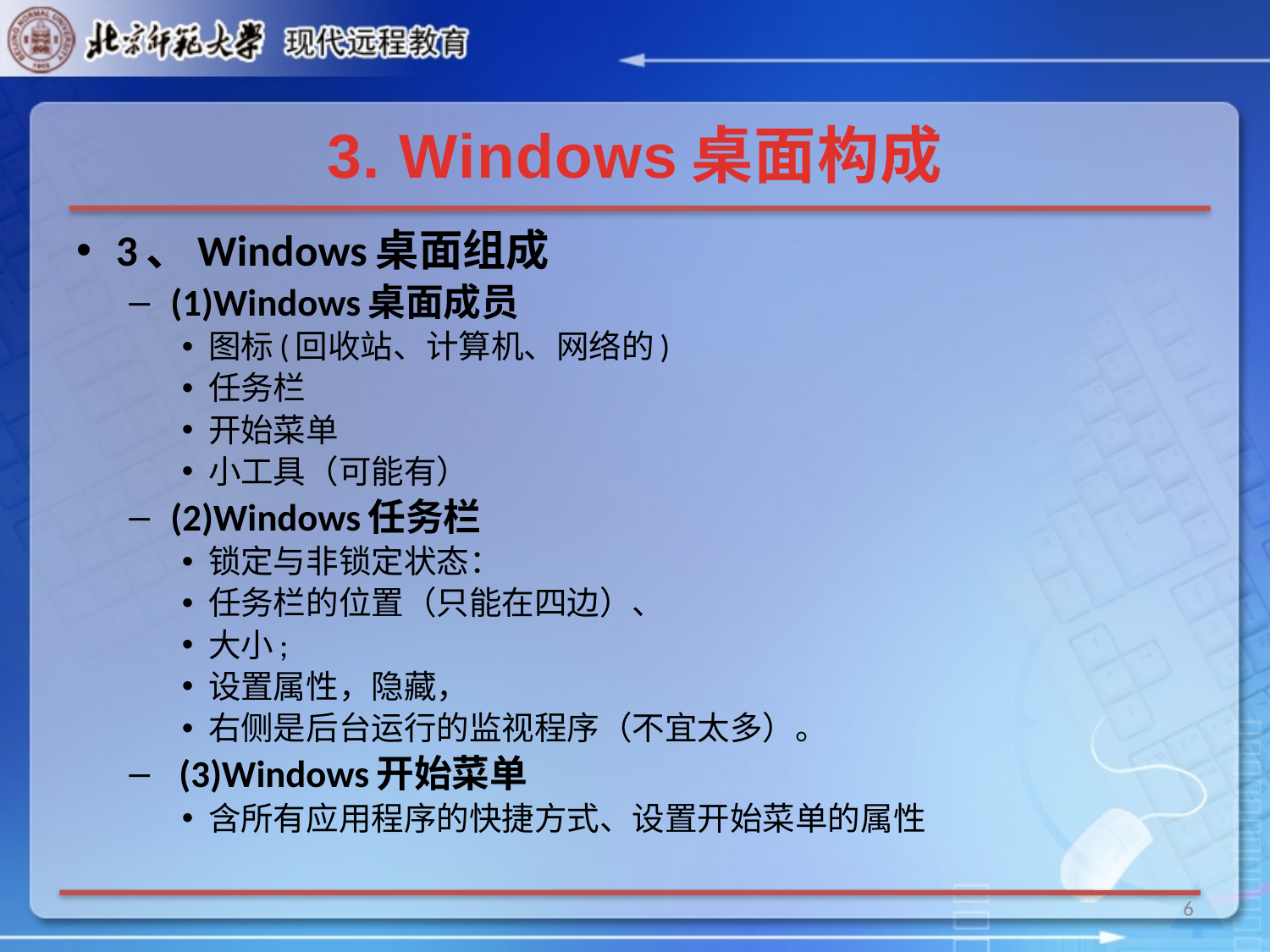

# 3. Windows桌面构成
3、Windows桌面组成
 (1)Windows桌面成员
图标(回收站、计算机、网络的)
任务栏
开始菜单
小工具（可能有）
 (2)Windows任务栏
锁定与非锁定状态：
任务栏的位置（只能在四边）、
大小;
设置属性，隐藏，
右侧是后台运行的监视程序（不宜太多）。
  (3)Windows开始菜单
含所有应用程序的快捷方式、设置开始菜单的属性
6